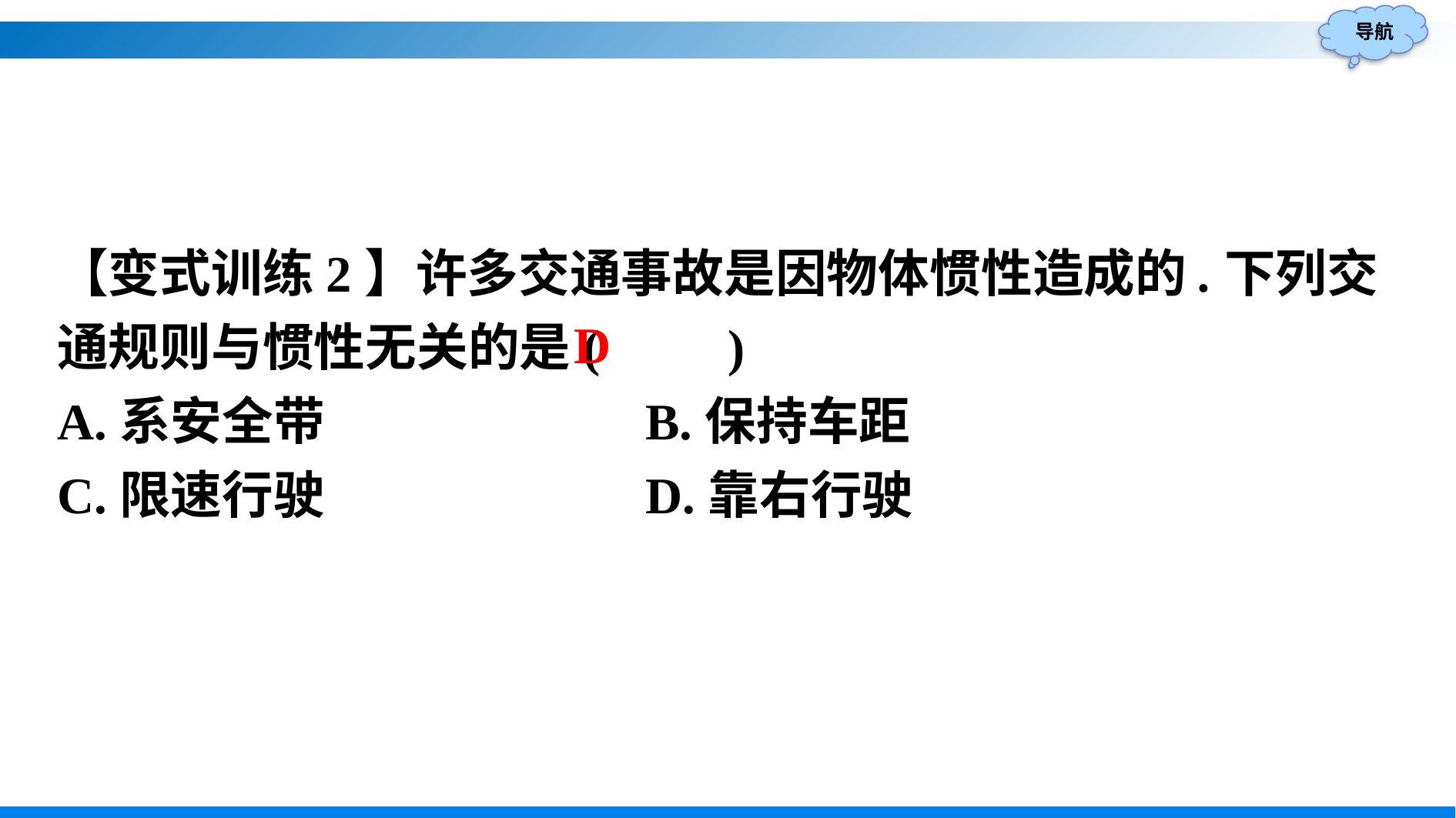

【变式训练2】许多交通事故是因物体惯性造成的.下列交通规则与惯性无关的是(　　)
A.系安全带　　　　　　B.保持车距
C.限速行驶　　　　　　D.靠右行驶
D